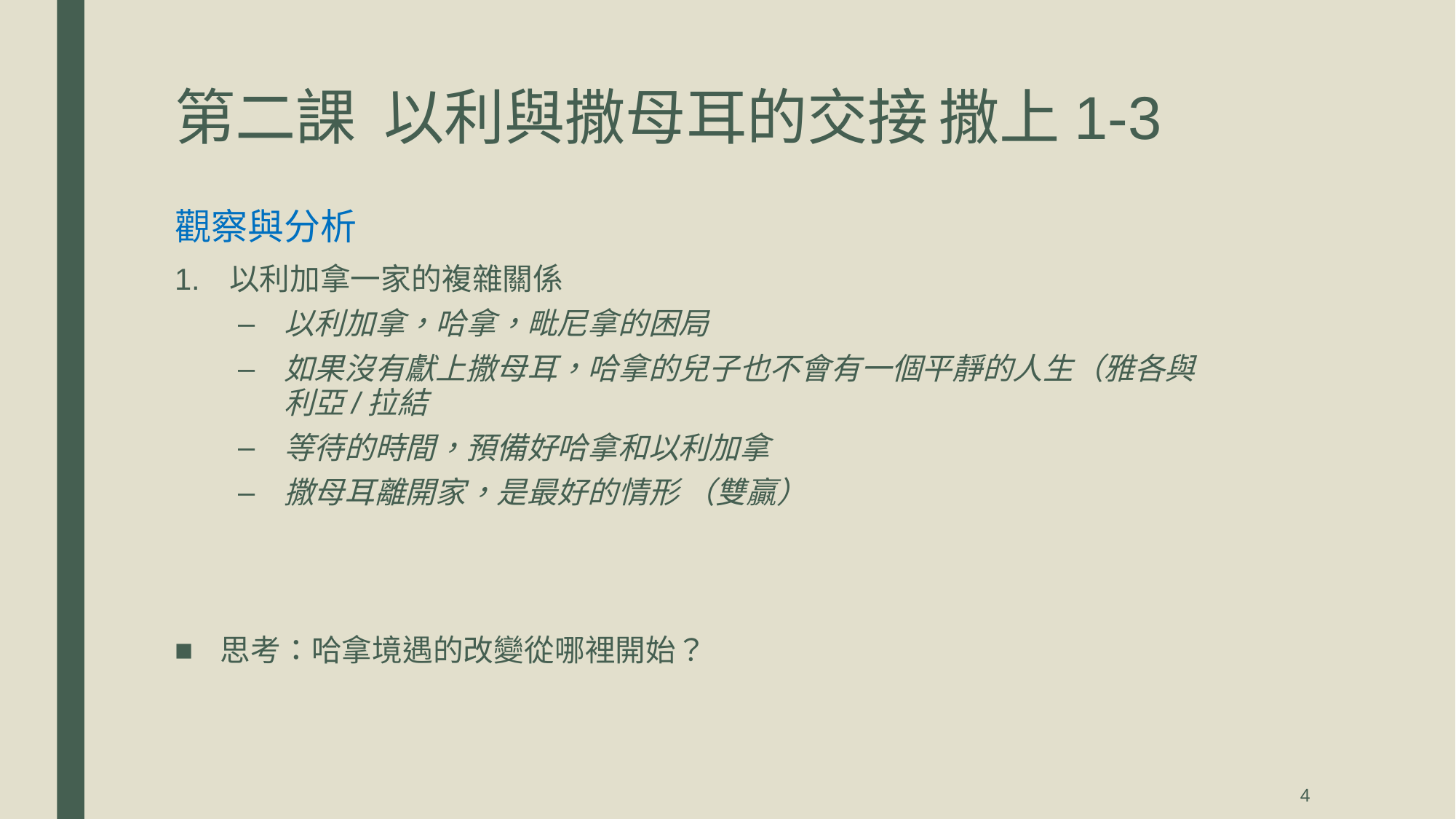

# 第二課  以利與撒母耳的交接	撒上1-3
觀察與分析

以利加拿一家的複雜關係
以利加拿，哈拿，毗尼拿的困局
如果沒有獻上撒母耳，哈拿的兒子也不會有一個平靜的人生（雅各與利亞/拉結
等待的時間，預備好哈拿和以利加拿
撒母耳離開家，是最好的情形 （雙贏）

思考：哈拿境遇的改變從哪裡開始？

4